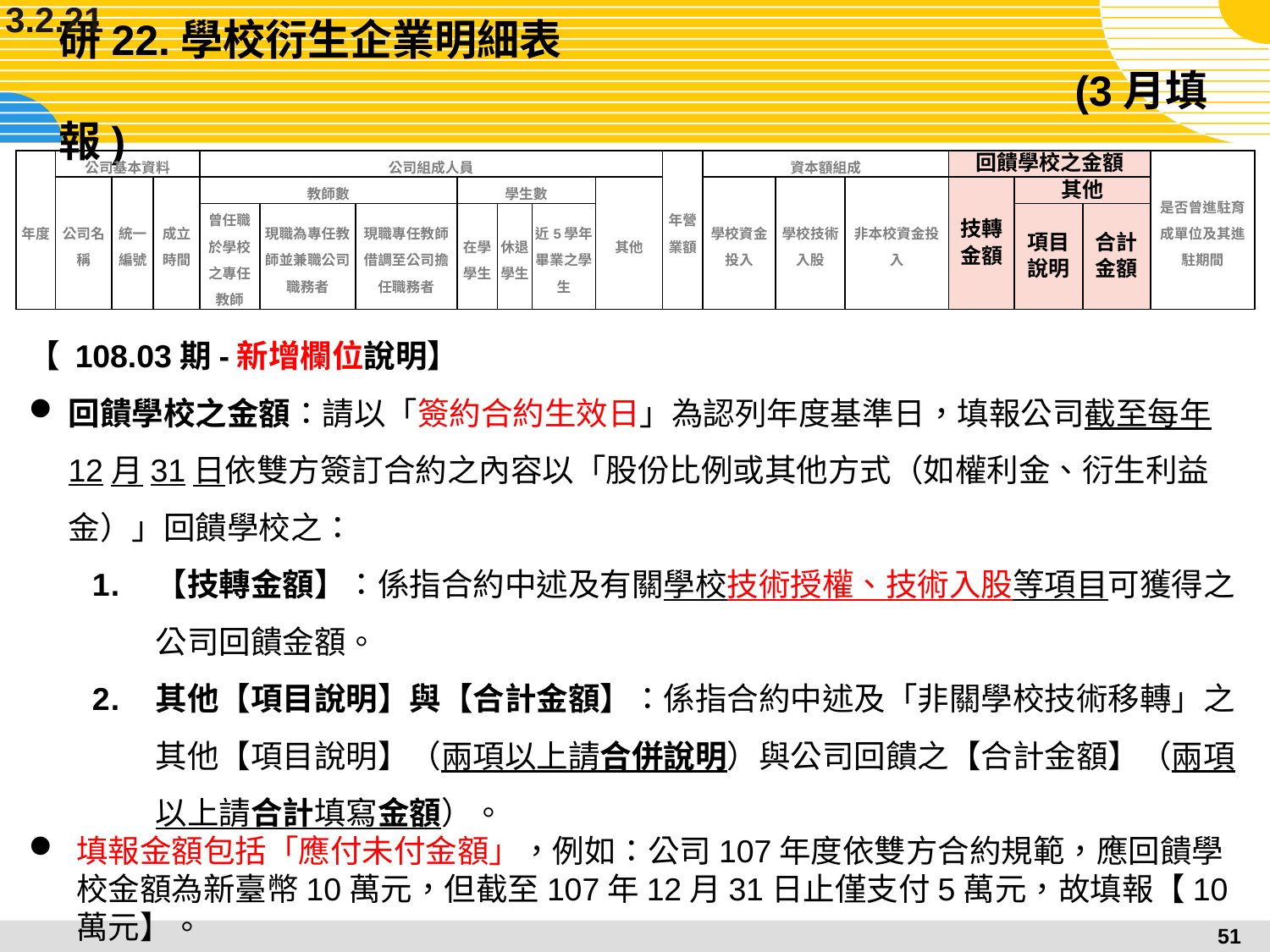

3.2.21
# 研22.學校衍生企業明細表														(3月填報)
| 年度 | 公司基本資料 |  |  | 公司組成人員 |  |  |  |  |  |  | 年營業額 | 資本額組成 |  |  | 回饋學校之金額 |  |  | 是否曾進駐育成單位及其進駐期間 |
| --- | --- | --- | --- | --- | --- | --- | --- | --- | --- | --- | --- | --- | --- | --- | --- | --- | --- | --- |
|  | 公司名稱 | 統一編號 | 成立時間 | 教師數 |  |  | 學生數 |  |  | 其他 |  | 學校資金投入 | 學校技術入股 | 非本校資金投入 | 技轉金額 | 其他 |  |  |
|  |  |  |  | 曾任職於學校之專任教師 | 現職為專任教師並兼職公司職務者 | 現職專任教師借調至公司擔任職務者 | 在學學生 | 休退學生 | 近5學年畢業之學生 |  |  |  |  |  |  | 項目說明 | 合計金額 |  |
【 108.03期-新增欄位說明】
回饋學校之金額：請以「簽約合約生效日」為認列年度基準日，填報公司截至每年12月31日依雙方簽訂合約之內容以「股份比例或其他方式（如權利金、衍生利益金）」回饋學校之：
【技轉金額】：係指合約中述及有關學校技術授權、技術入股等項目可獲得之公司回饋金額。
其他【項目說明】與【合計金額】：係指合約中述及「非關學校技術移轉」之其他【項目說明】（兩項以上請合併說明）與公司回饋之【合計金額】（兩項以上請合計填寫金額）。
填報金額包括「應付未付金額」，例如：公司107年度依雙方合約規範，應回饋學校金額為新臺幣10萬元，但截至107年12月31日止僅支付5萬元，故填報【10萬元】。